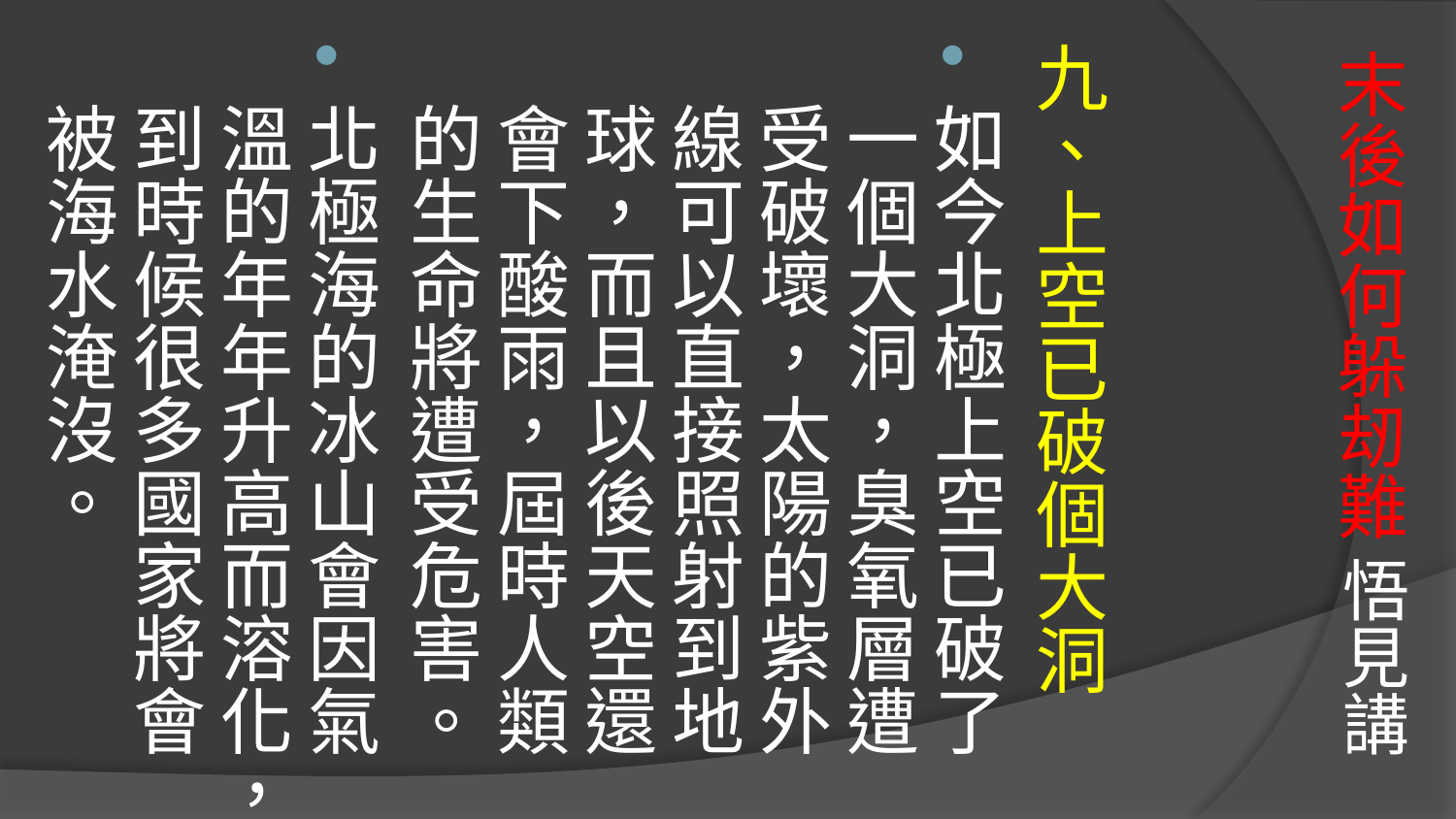

# 末後如何躲刼難 悟見講
九、上空已破個大洞
如今北極上空已破了一個大洞，臭氧層遭受破壞，太陽的紫外線可以直接照射到地球，而且以後天空還會下酸雨，屆時人類的生命將遭受危害。
北極海的冰山會因氣溫的年年升高而溶化，到時候很多國家將會被海水淹沒。